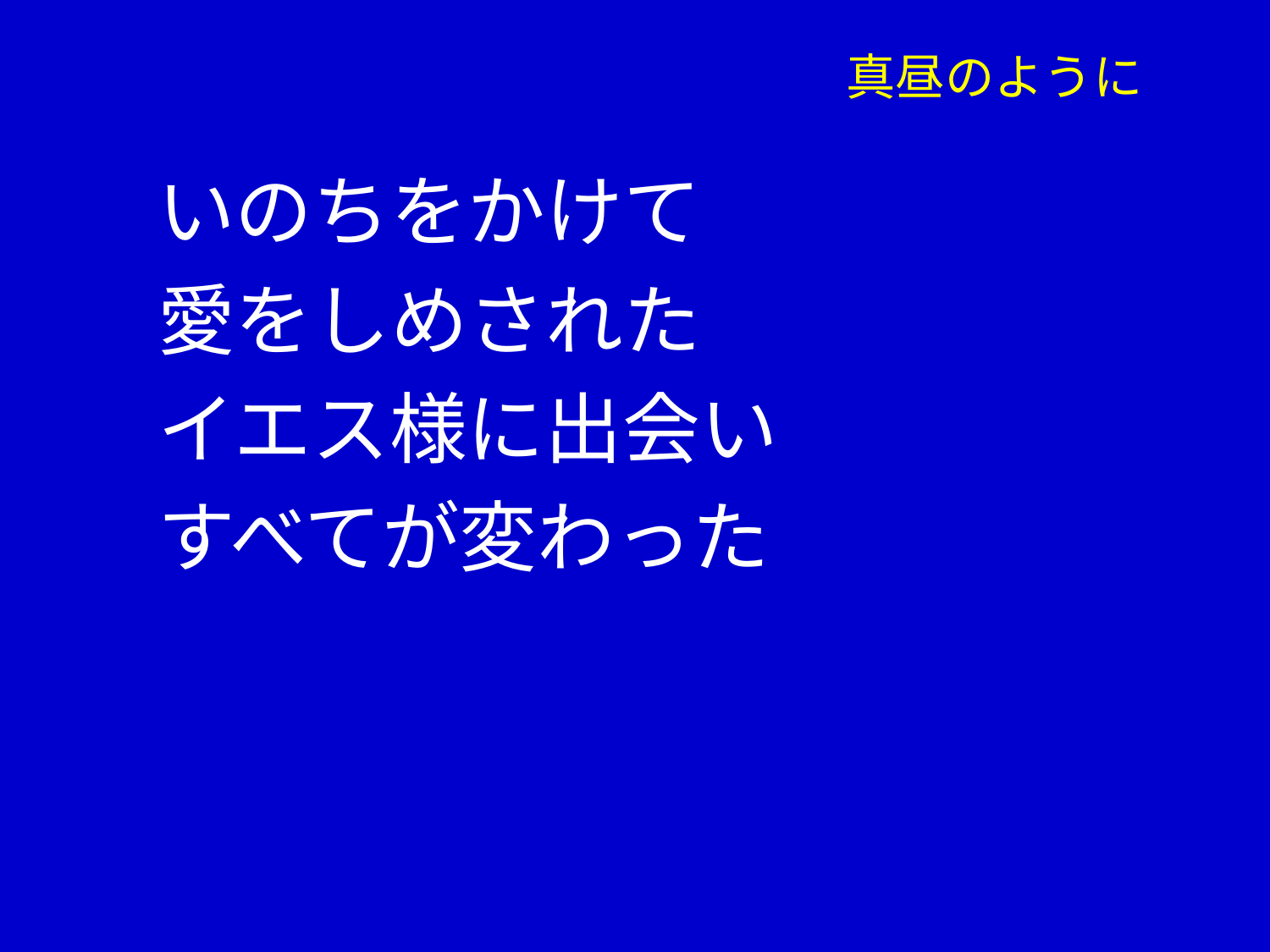

# 真昼のように
いのちをかけて
愛をしめされた
イエス様に出会い
すべてが変わった